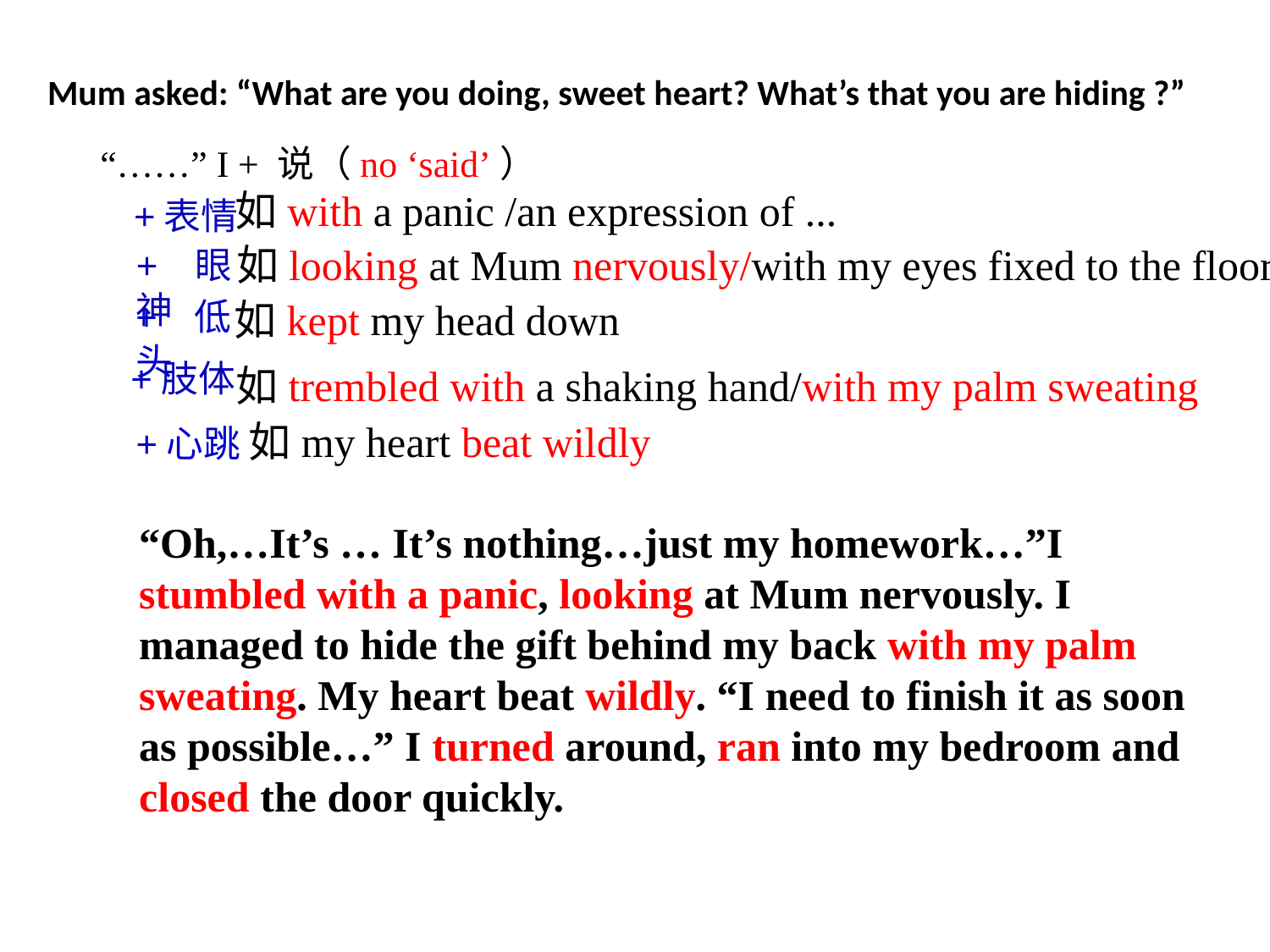

Mum asked: “What are you doing, sweet heart? What’s that you are hiding ?”
“……” I + 说（no ‘said’）

如with a panic /an expression of ...
+表情
如looking at Mum nervously/with my eyes fixed to the floor
+眼神
如kept my head down
+低头
+肢体
如trembled with a shaking hand/with my palm sweating
+心跳 如my heart beat wildly
“Oh,…It’s … It’s nothing…just my homework…”I stumbled with a panic, looking at Mum nervously. I managed to hide the gift behind my back with my palm sweating. My heart beat wildly. “I need to finish it as soon as possible…” I turned around, ran into my bedroom and closed the door quickly.